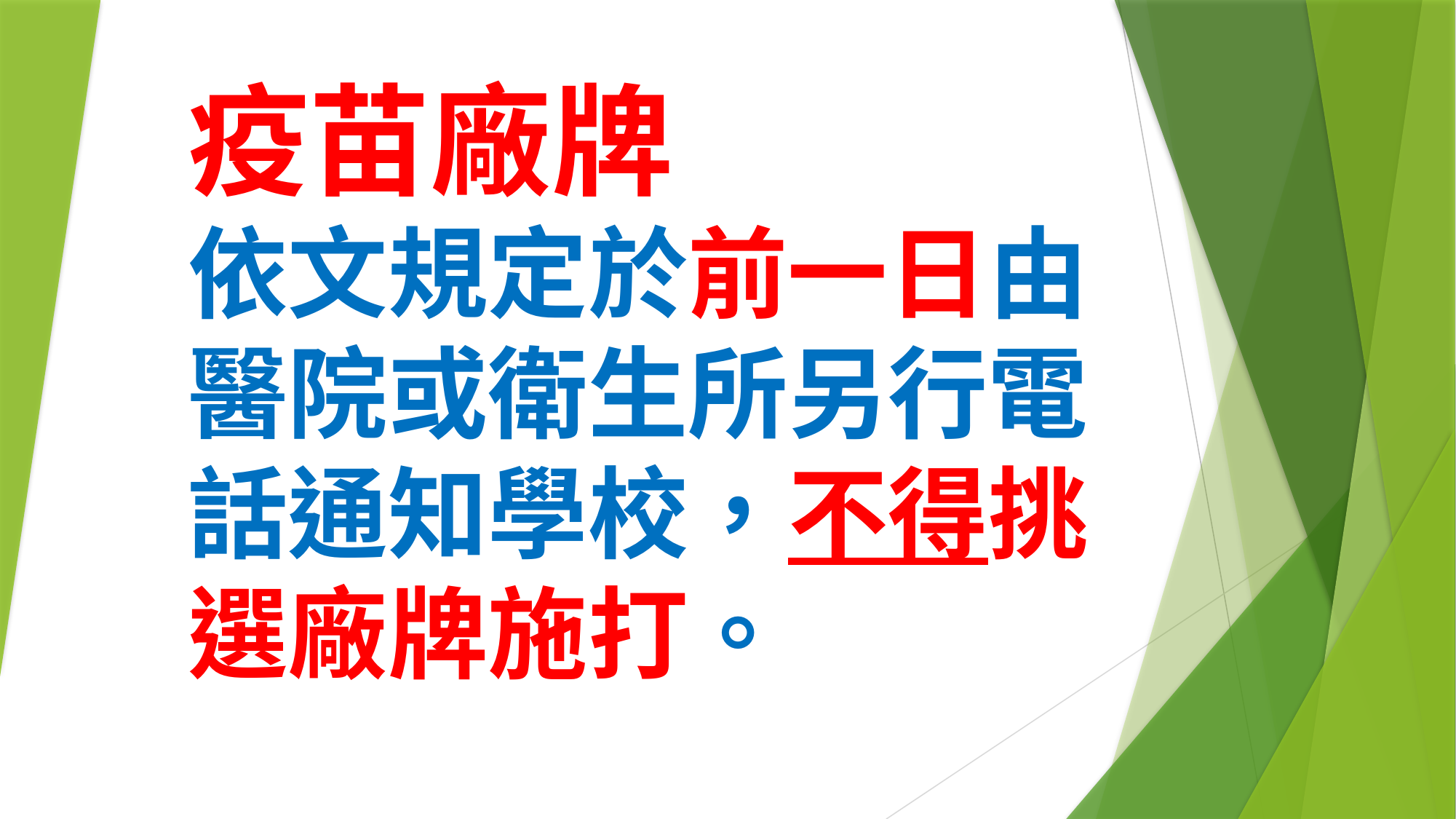

# 疫苗廠牌 依文規定於前一日由醫院或衛生所另行電話通知學校，不得挑選廠牌施打。